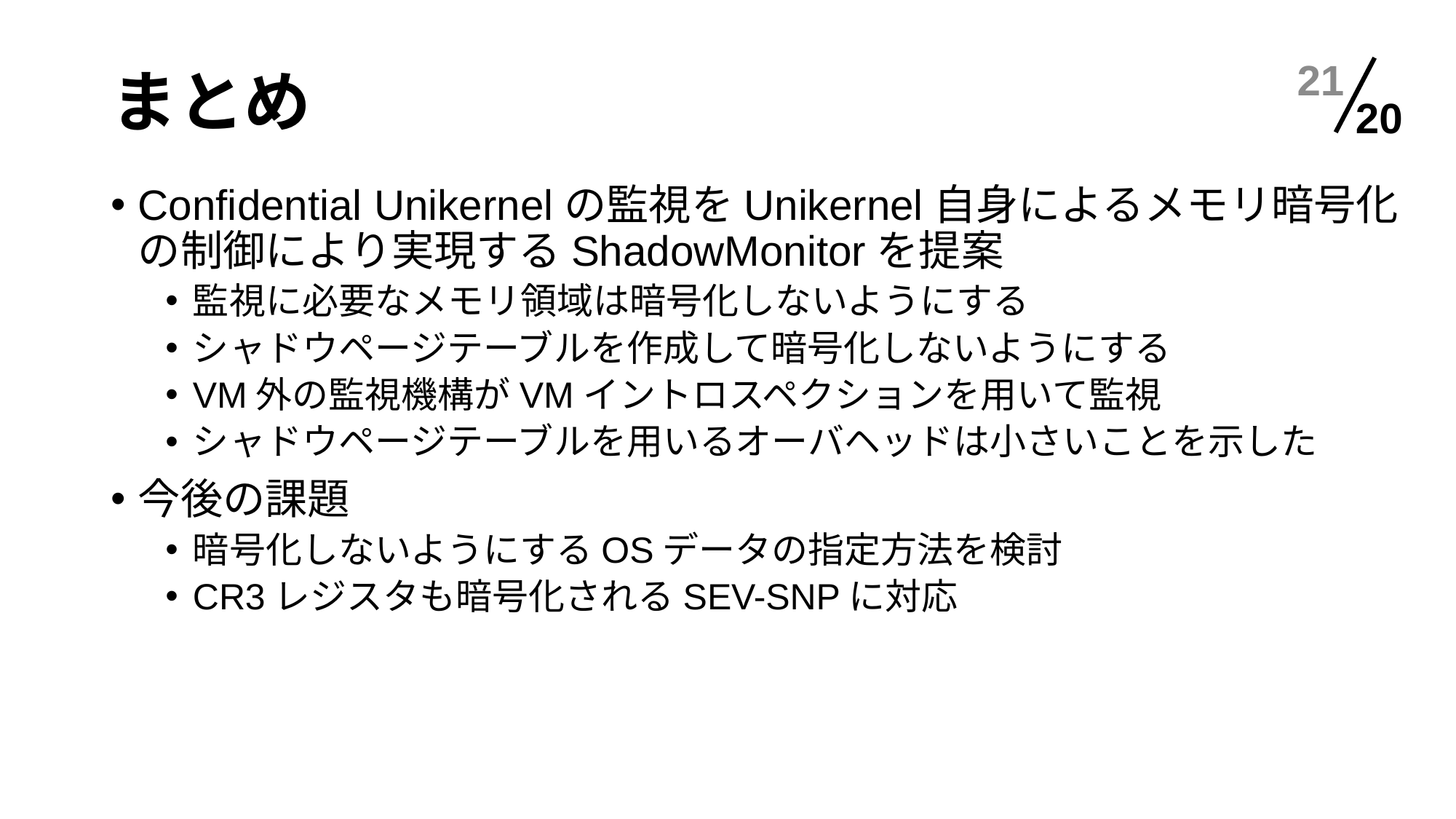

# まとめ
21
Confidential Unikernelの監視をUnikernel自身によるメモリ暗号化の制御により実現するShadowMonitorを提案
監視に必要なメモリ領域は暗号化しないようにする
シャドウページテーブルを作成して暗号化しないようにする
VM外の監視機構がVMイントロスペクションを用いて監視
シャドウページテーブルを用いるオーバヘッドは小さいことを示した
今後の課題
暗号化しないようにするOSデータの指定方法を検討
CR3レジスタも暗号化されるSEV-SNPに対応